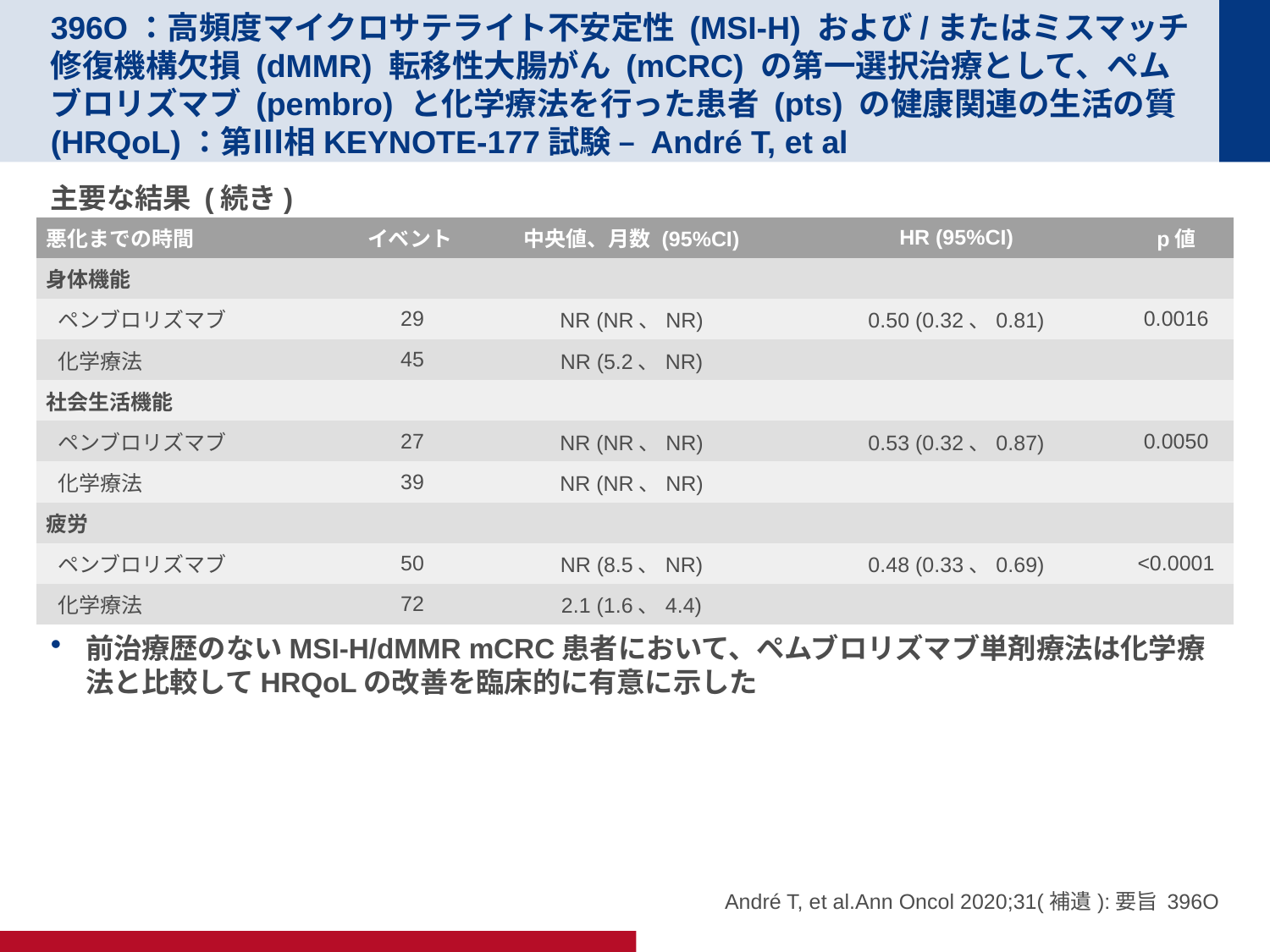

# 396O：高頻度マイクロサテライト不安定性 (MSI-H) および/またはミスマッチ修復機構欠損 (dMMR) 転移性大腸がん (mCRC) の第一選択治療として、ペムブロリズマブ (pembro) と化学療法を行った患者 (pts) の健康関連の生活の質 (HRQoL)：第Ⅲ相KEYNOTE-177試験 – André T, et al
主要な結果 (続き)

結論
前治療歴のないMSI-H/dMMR mCRC患者において、ペムブロリズマブ単剤療法は化学療法と比較してHRQoLの改善を臨床的に有意に示した
| 悪化までの時間 | イベント | 中央値、月数 (95%CI) | HR (95%CI) | p値 |
| --- | --- | --- | --- | --- |
| 身体機能 |  |  |  |  |
| ペンブロリズマブ | 29 | NR (NR、NR) | 0.50 (0.32、0.81) | 0.0016 |
| 化学療法 | 45 | NR (5.2、NR) |  |  |
| 社会生活機能 |  |  |  |  |
| ペンブロリズマブ | 27 | NR (NR、NR) | 0.53 (0.32、0.87) | 0.0050 |
| 化学療法 | 39 | NR (NR、NR) |  |  |
| 疲労 |  |  |  |  |
| ペンブロリズマブ | 50 | NR (8.5、NR) | 0.48 (0.33、0.69) | <0.0001 |
| 化学療法 | 72 | 2.1 (1.6、4.4) |  |  |
André T, et al.Ann Oncol 2020;31(補遺):要旨 396O